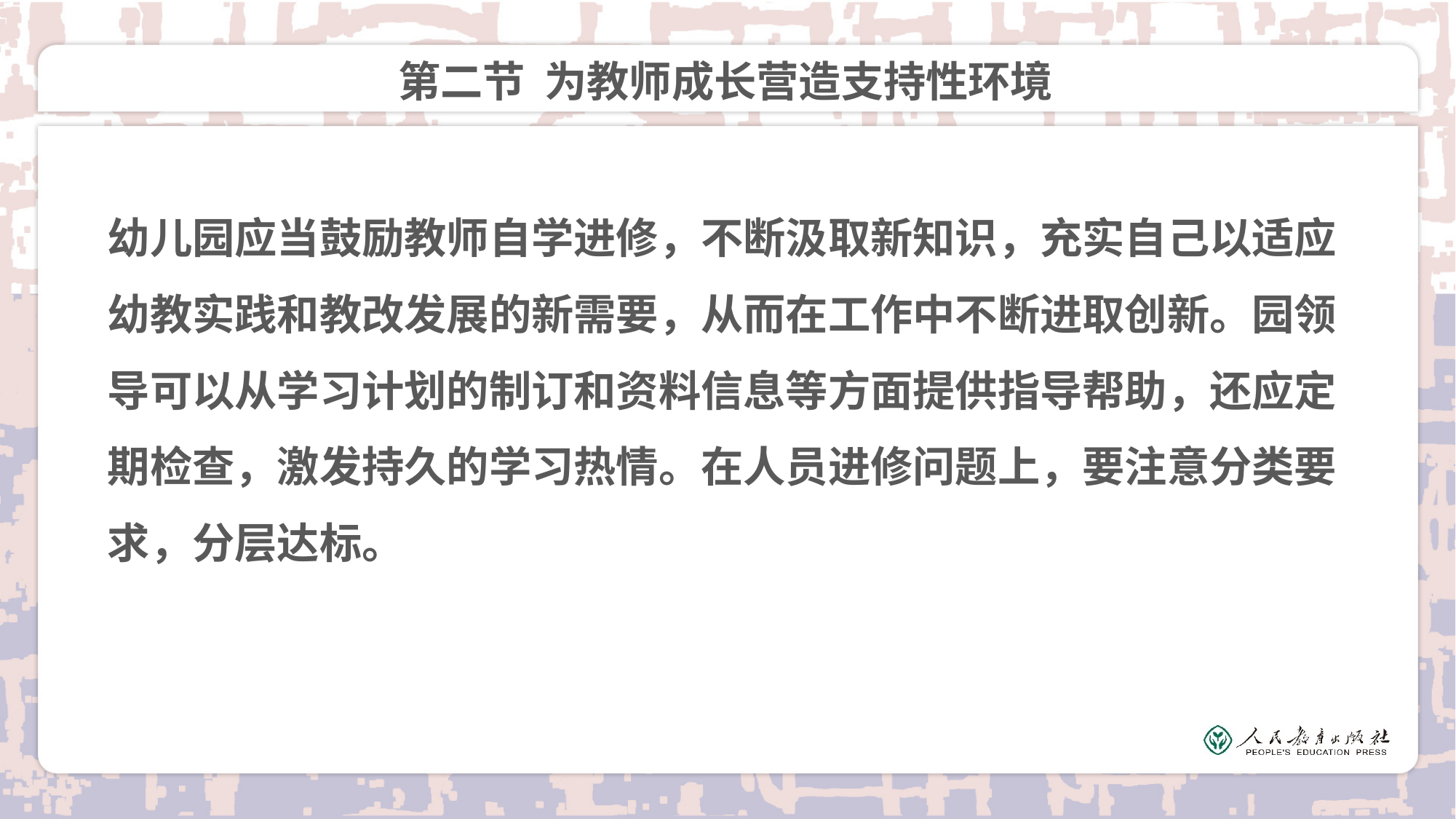

# 第二节  为教师成长营造支持性环境
幼儿园应当鼓励教师自学进修，不断汲取新知识，充实自己以适应幼教实践和教改发展的新需要，从而在工作中不断进取创新。园领导可以从学习计划的制订和资料信息等方面提供指导帮助，还应定期检查，激发持久的学习热情。在人员进修问题上，要注意分类要求，分层达标。